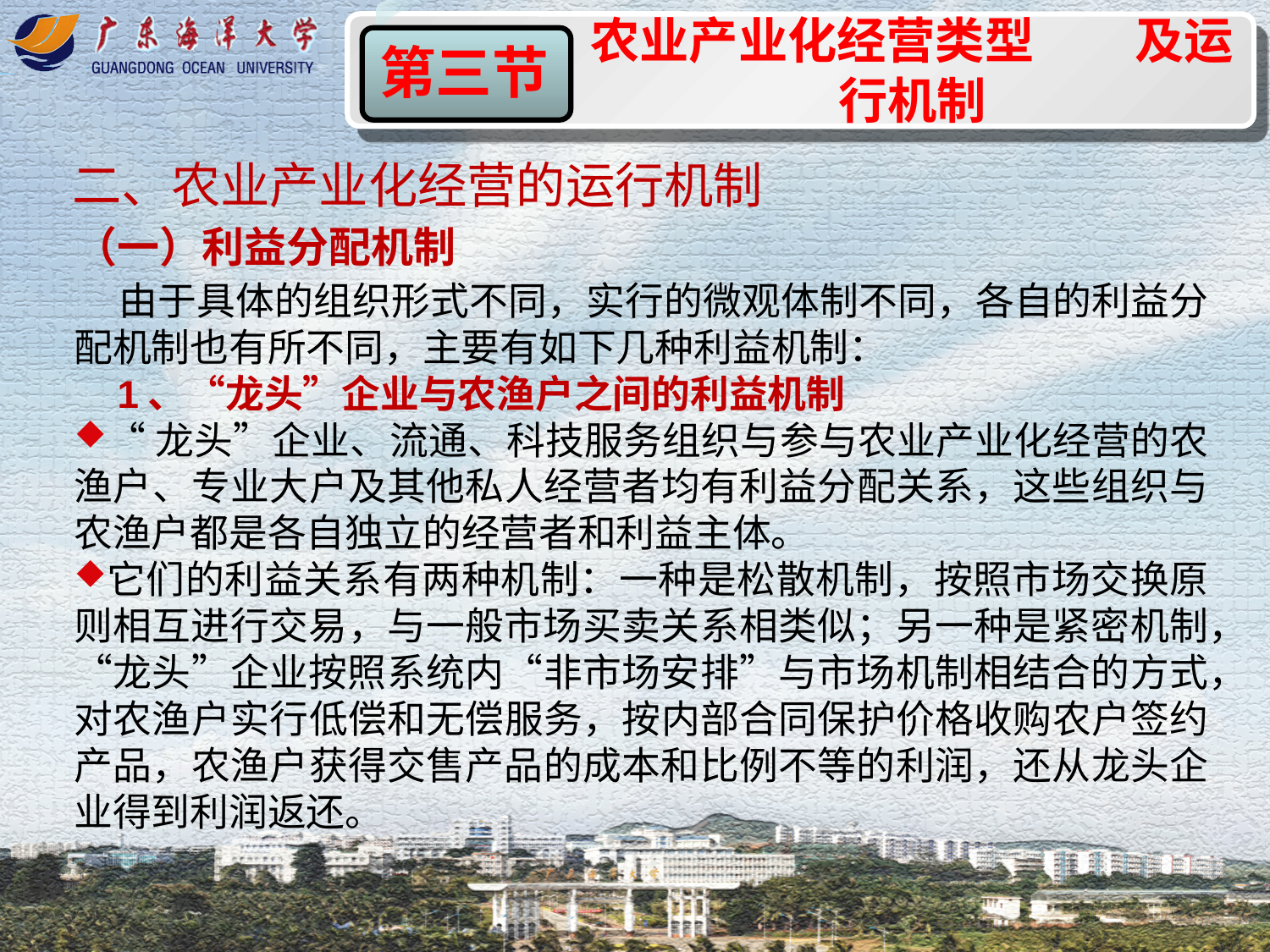

农业产业化经营类型         及运行机制

第一节
第三节
二、农业产业化经营的运行机制
（一）利益分配机制
    由于具体的组织形式不同，实行的微观体制不同，各自的利益分配机制也有所不同，主要有如下几种利益机制：
    1、“龙头”企业与农渔户之间的利益机制
“龙头”企业、流通、科技服务组织与参与农业产业化经营的农渔户、专业大户及其他私人经营者均有利益分配关系，这些组织与农渔户都是各自独立的经营者和利益主体。
它们的利益关系有两种机制：一种是松散机制，按照市场交换原则相互进行交易，与一般市场买卖关系相类似；另一种是紧密机制，“龙头”企业按照系统内“非市场安排”与市场机制相结合的方式，对农渔户实行低偿和无偿服务，按内部合同保护价格收购农户签约产品，农渔户获得交售产品的成本和比例不等的利润，还从龙头企业得到利润返还。